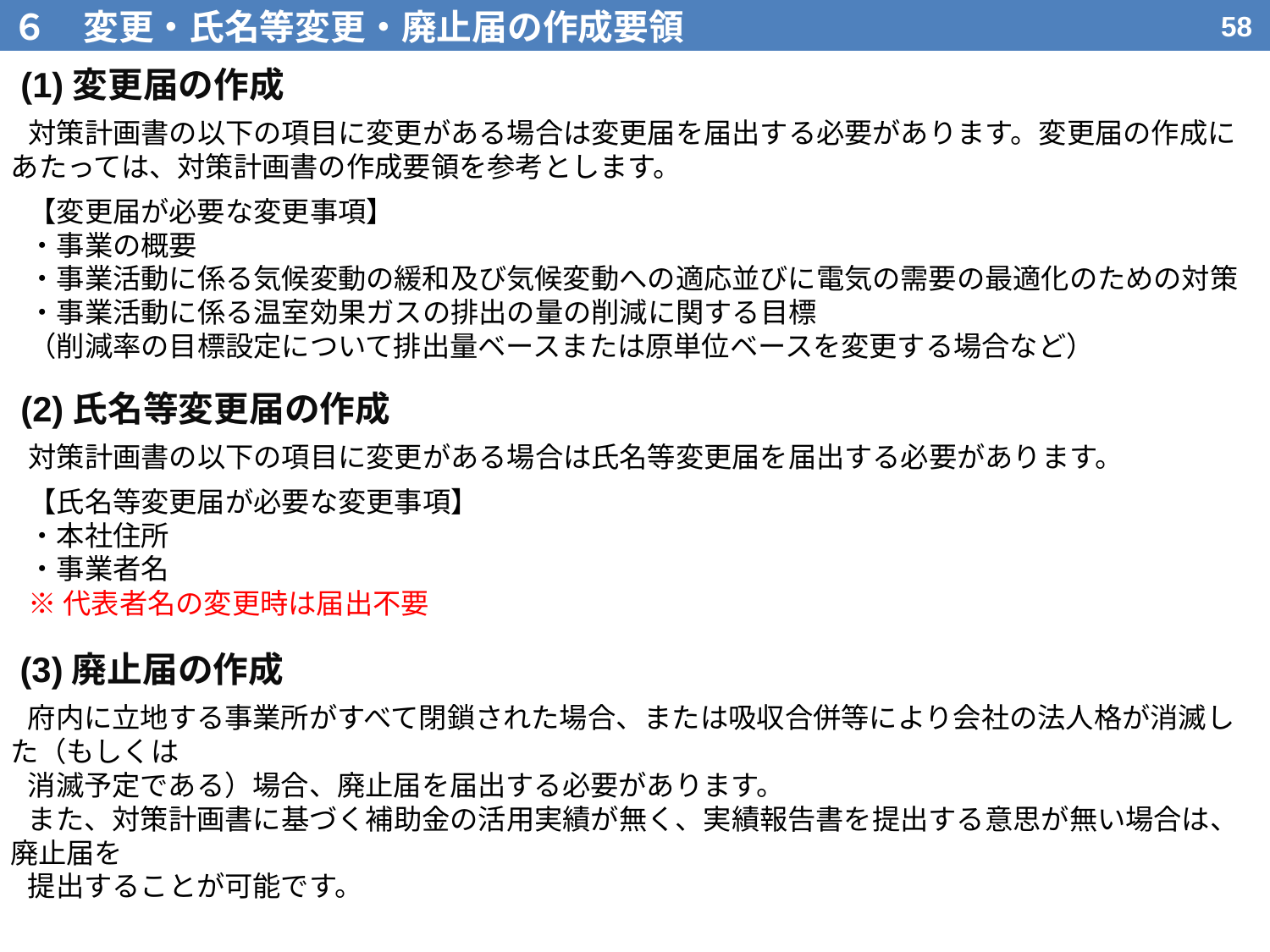

６　変更・氏名等変更・廃止届の作成要領
58
 (1)変更届の作成
対策計画書の以下の項目に変更がある場合は変更届を届出する必要があります。変更届の作成にあたっては、対策計画書の作成要領を参考とします。
【変更届が必要な変更事項】
・事業の概要
・事業活動に係る気候変動の緩和及び気候変動への適応並びに電気の需要の最適化のための対策
・事業活動に係る温室効果ガスの排出の量の削減に関する目標
（削減率の目標設定について排出量ベースまたは原単位ベースを変更する場合など）
 (2)氏名等変更届の作成
対策計画書の以下の項目に変更がある場合は氏名等変更届を届出する必要があります。
【氏名等変更届が必要な変更事項】
・本社住所
・事業者名
※代表者名の変更時は届出不要
 (3)廃止届の作成
府内に立地する事業所がすべて閉鎖された場合、または吸収合併等により会社の法人格が消滅した（もしくは
消滅予定である）場合、廃止届を届出する必要があります。
また、対策計画書に基づく補助金の活用実績が無く、実績報告書を提出する意思が無い場合は、廃止届を
提出することが可能です。